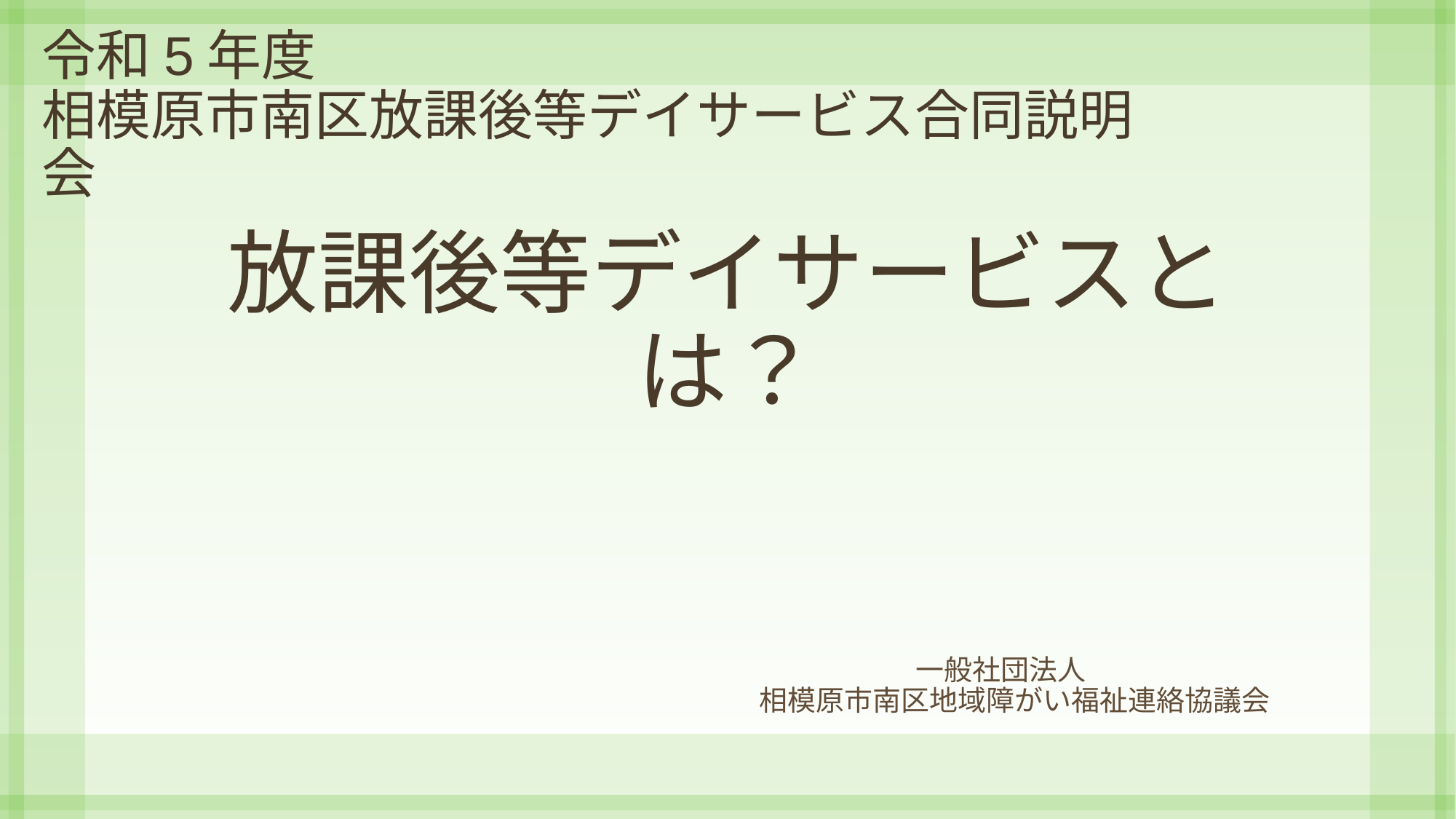

令和5年度
相模原市南区放課後等デイサービス合同説明会
# 放課後等デイサービスとは？
一般社団法人
相模原市南区地域障がい福祉連絡協議会